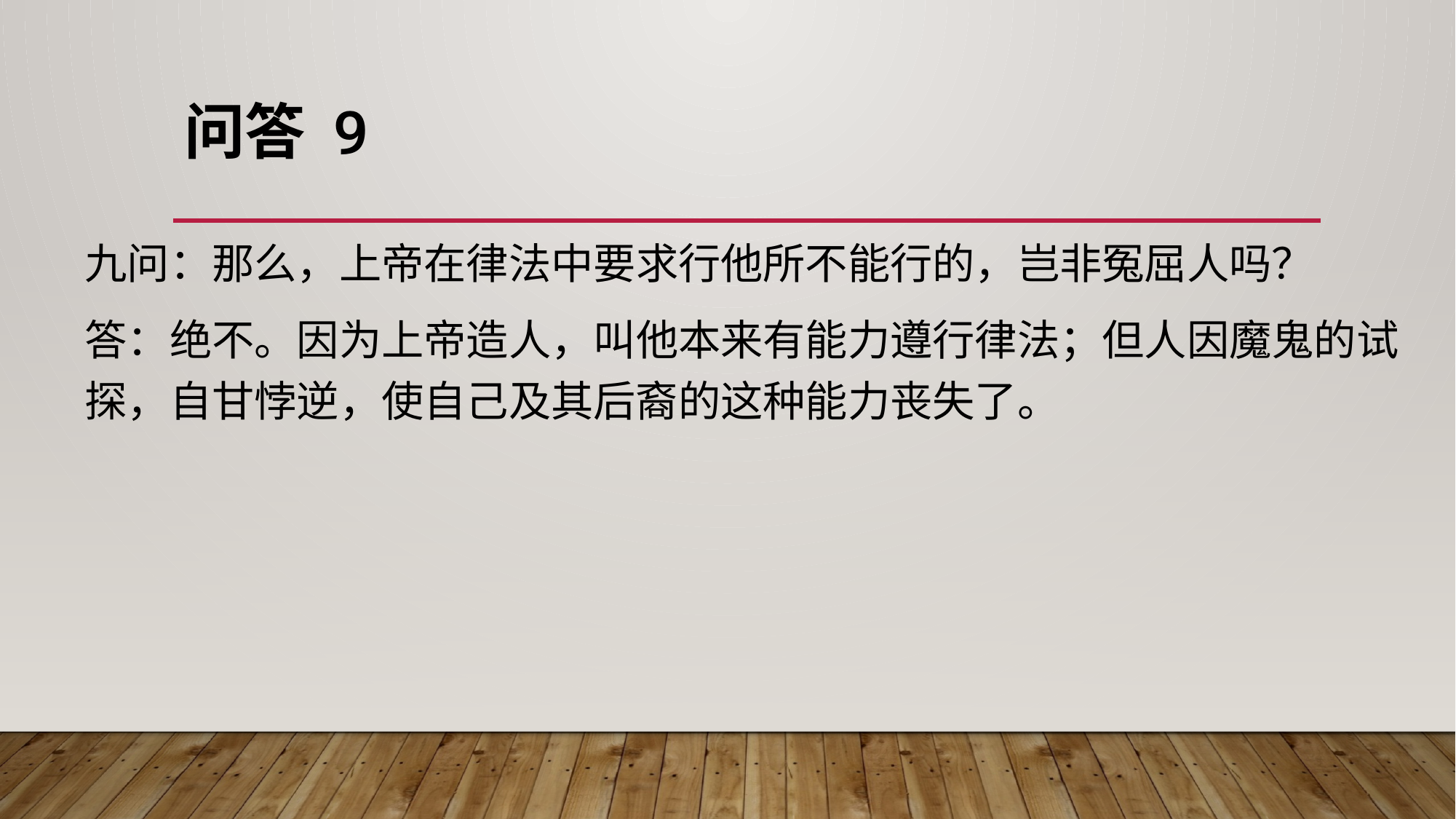

# 问答 9
九问：那么，上帝在律法中要求行他所不能行的，岂非冤屈人吗？
答：绝不。因为上帝造人，叫他本来有能力遵行律法；但人因魔鬼的试探，自甘悖逆，使自己及其后裔的这种能力丧失了。